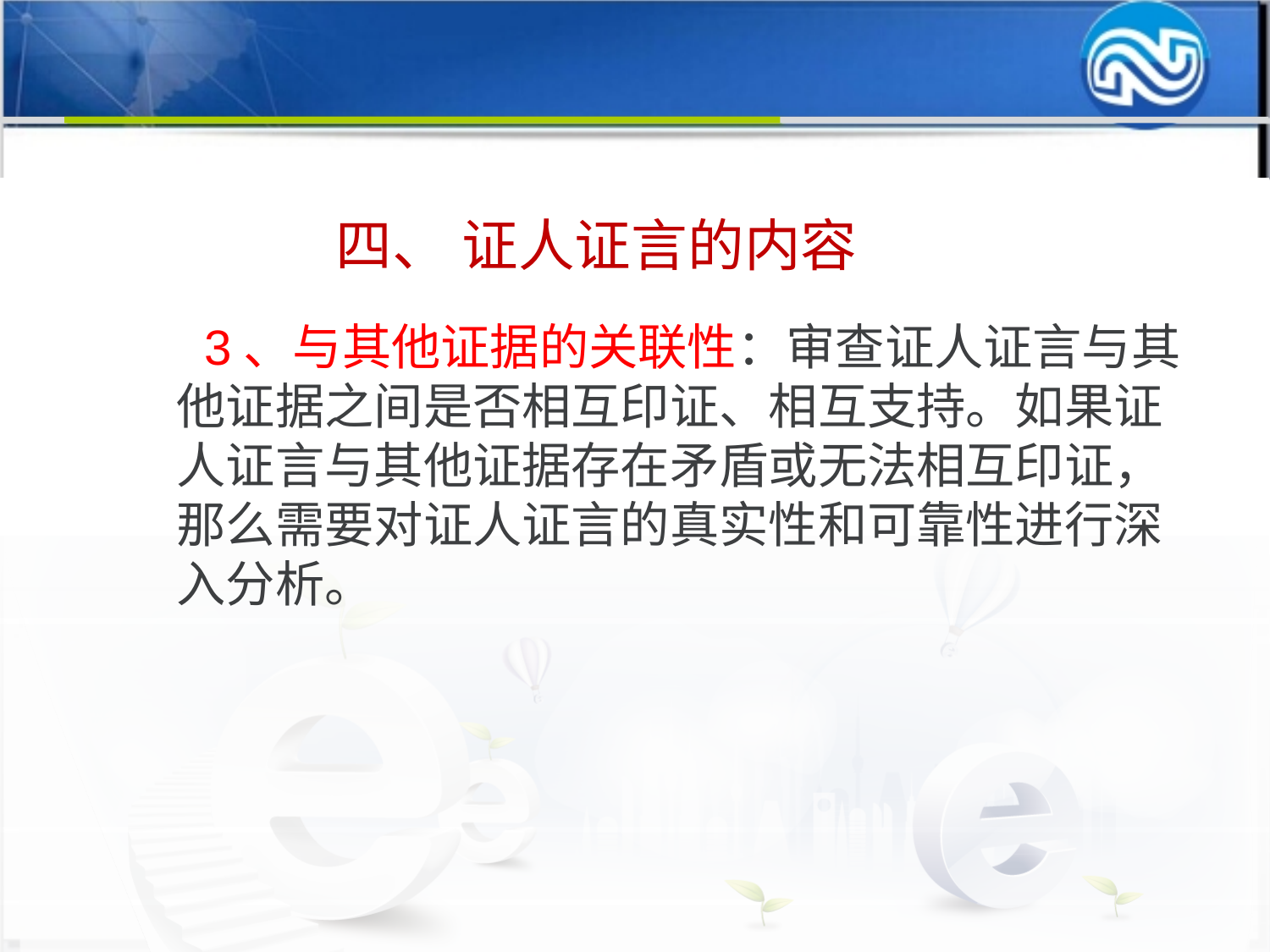

四、 证人证言的内容
  3、与其他证据的关联性：审查证人证言与其他证据之间是否相互印证、相互支持。如果证人证言与其他证据存在矛盾或无法相互印证，那么需要对证人证言的真实性和可靠性进行深入分析。